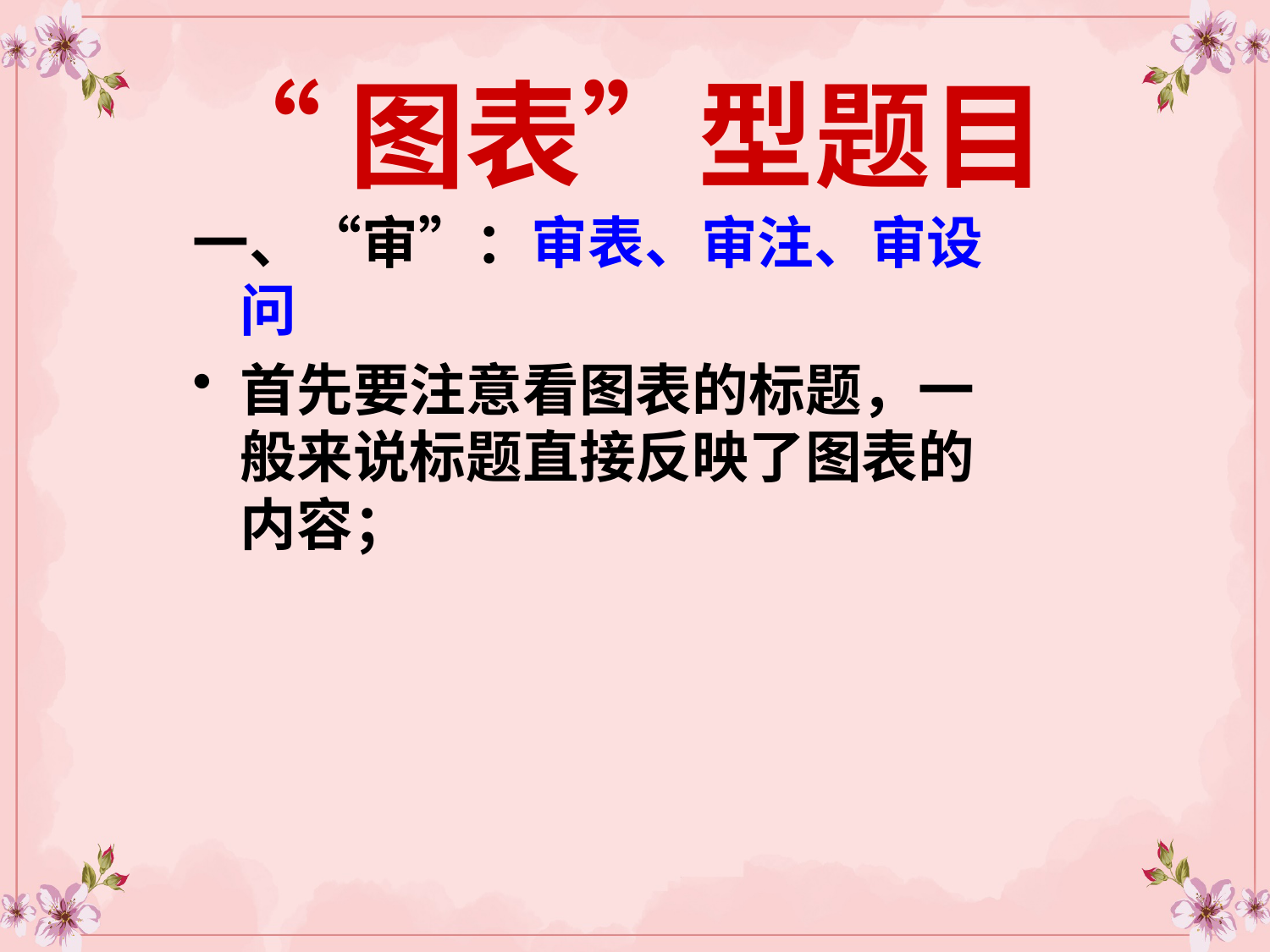

# “图表”型题目
一、“审”：审表、审注、审设问
首先要注意看图表的标题，一般来说标题直接反映了图表的内容；